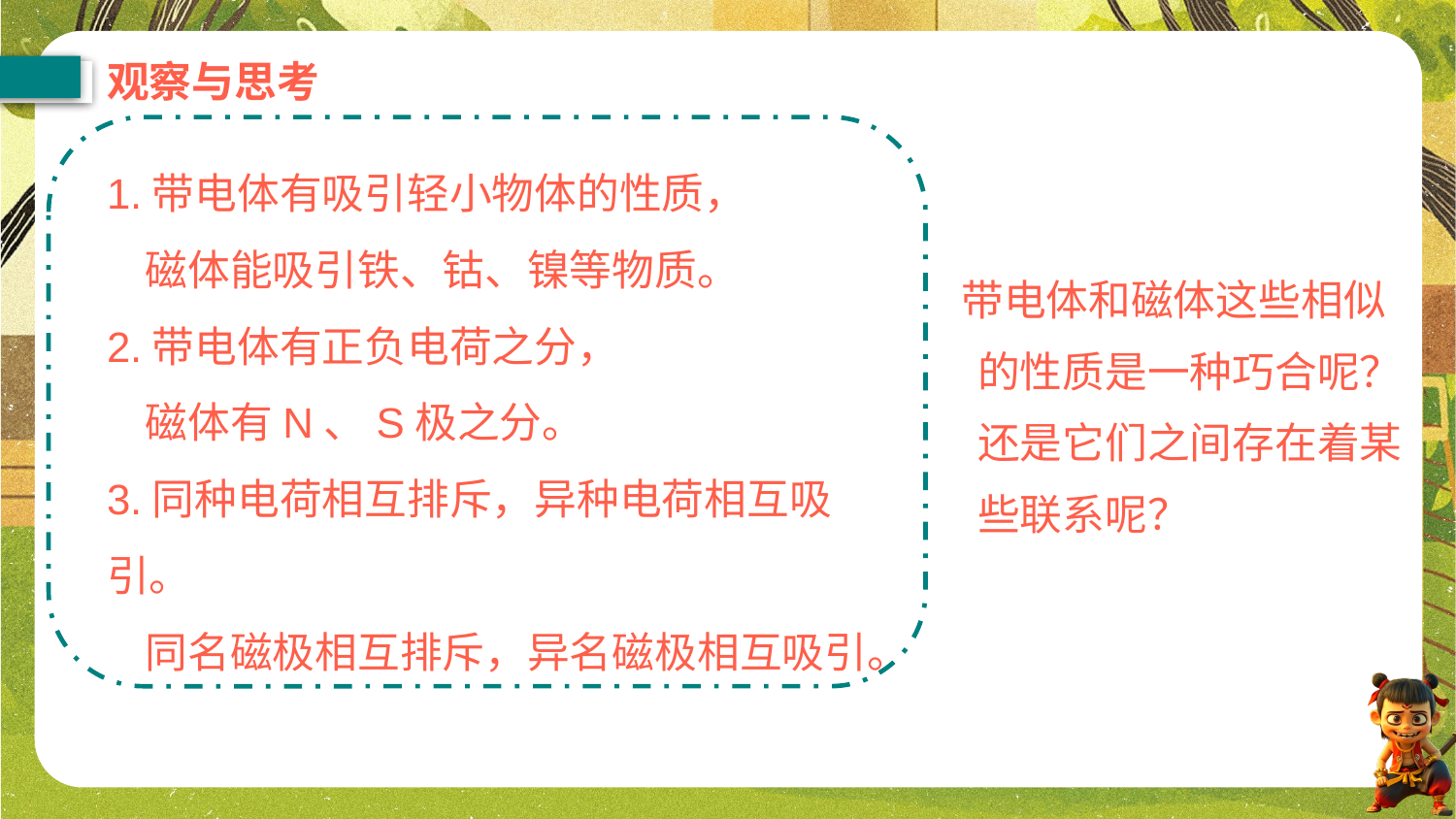

观察与思考

1.带电体有吸引轻小物体的性质，
   磁体能吸引铁、钴、镍等物质。
2.带电体有正负电荷之分，
   磁体有N、S极之分。
3.同种电荷相互排斥，异种电荷相互吸引。
   同名磁极相互排斥，异名磁极相互吸引。
   带电体和磁体这些相似的性质是一种巧合呢？还是它们之间存在着某些联系呢？